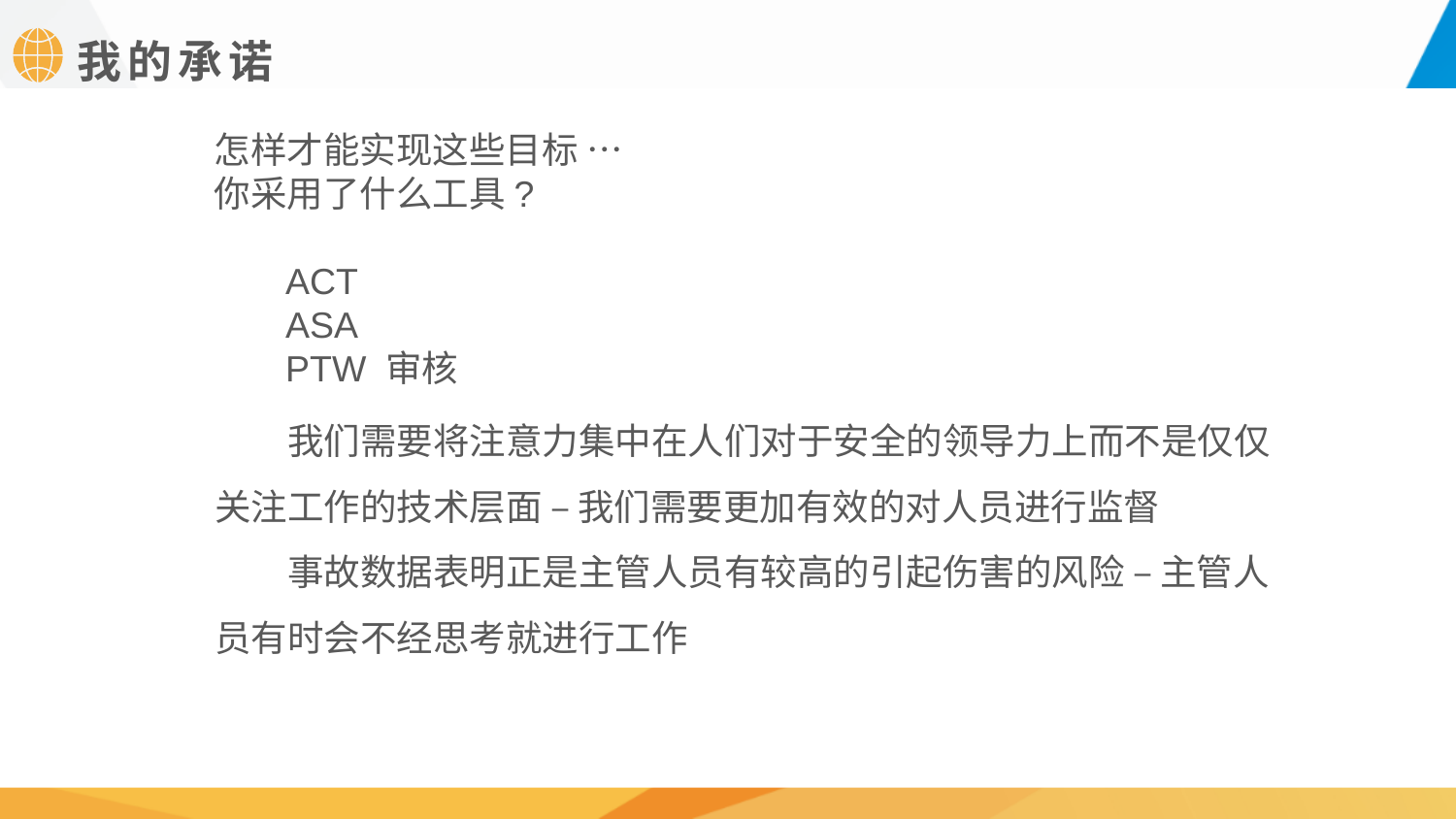

我的承诺

怎样才能实现这些目标 …
你采用了什么工具?

       ACT
       ASA
       PTW 审核
我们需要将注意力集中在人们对于安全的领导力上而不是仅仅关注工作的技术层面 – 我们需要更加有效的对人员进行监督
事故数据表明正是主管人员有较高的引起伤害的风险 – 主管人员有时会不经思考就进行工作